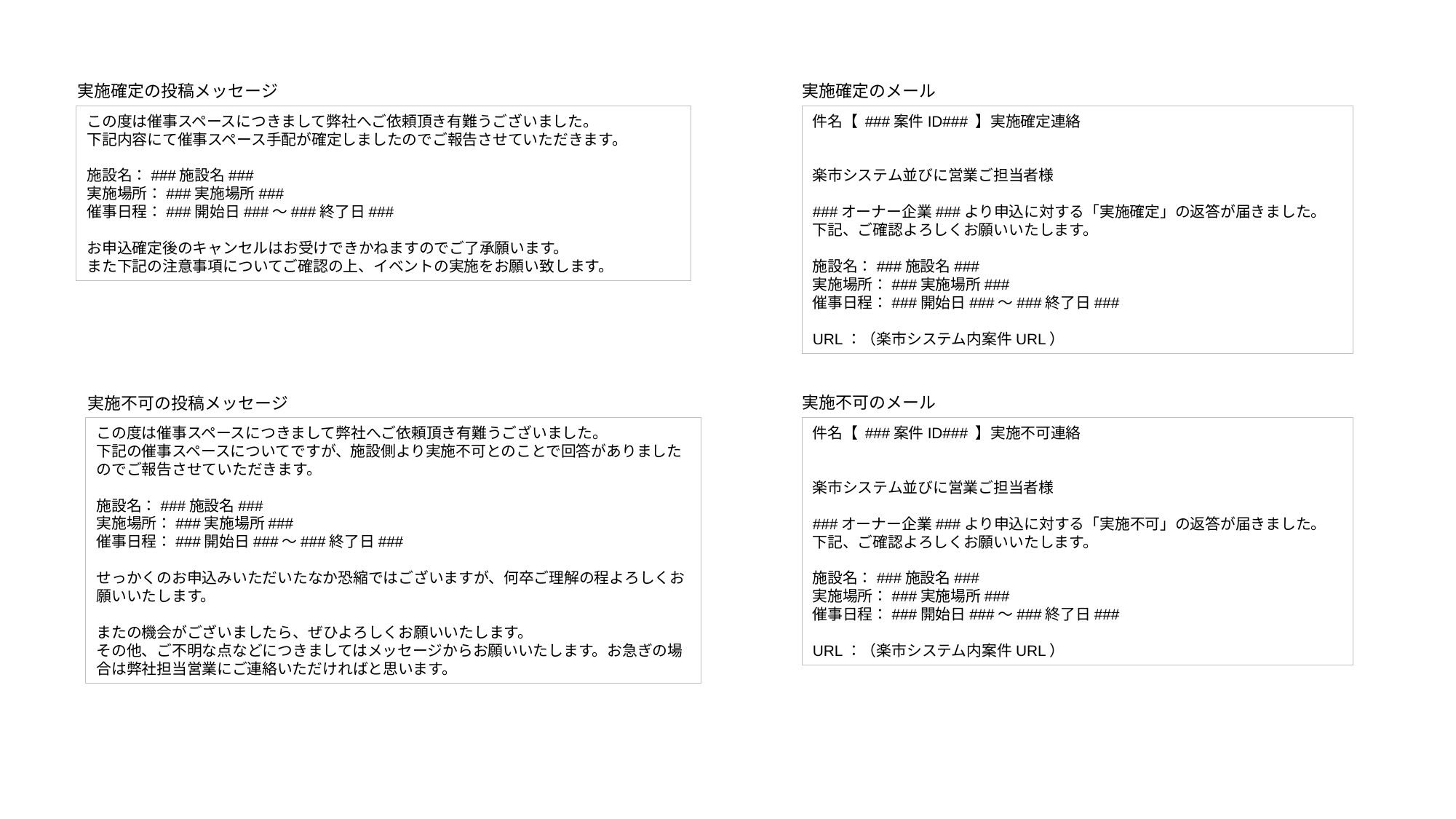

実施確定の投稿メッセージ
実施確定のメール
この度は催事スペースにつきまして弊社へご依頼頂き有難うございました。
下記内容にて催事スペース手配が確定しましたのでご報告させていただきます。

施設名：###施設名###
実施場所：###実施場所###
催事日程：###開始日###～###終了日###

お申込確定後のキャンセルはお受けできかねますのでご了承願います。
また下記の注意事項についてご確認の上、イベントの実施をお願い致します。
件名【 ###案件ID### 】実施確定連絡

楽市システム並びに営業ご担当者様
###オーナー企業###より申込に対する「実施確定」の返答が届きました。
下記、ご確認よろしくお願いいたします。

施設名：###施設名###
実施場所：###実施場所###
催事日程：###開始日###～###終了日###

URL：（楽市システム内案件URL）
実施不可のメール
実施不可の投稿メッセージ
この度は催事スペースにつきまして弊社へご依頼頂き有難うございました。
下記の催事スペースについてですが、施設側より実施不可とのことで回答がありましたのでご報告させていただきます。

施設名：###施設名###
実施場所：###実施場所###
催事日程：###開始日###～###終了日###

せっかくのお申込みいただいたなか恐縮ではございますが、何卒ご理解の程よろしくお願いいたします。

またの機会がございましたら、ぜひよろしくお願いいたします。
その他、ご不明な点などにつきましてはメッセージからお願いいたします。お急ぎの場合は弊社担当営業にご連絡いただければと思います。
件名【 ###案件ID### 】実施不可連絡

楽市システム並びに営業ご担当者様
###オーナー企業###より申込に対する「実施不可」の返答が届きました。
下記、ご確認よろしくお願いいたします。

施設名：###施設名###
実施場所：###実施場所###
催事日程：###開始日###～###終了日###

URL：（楽市システム内案件URL）